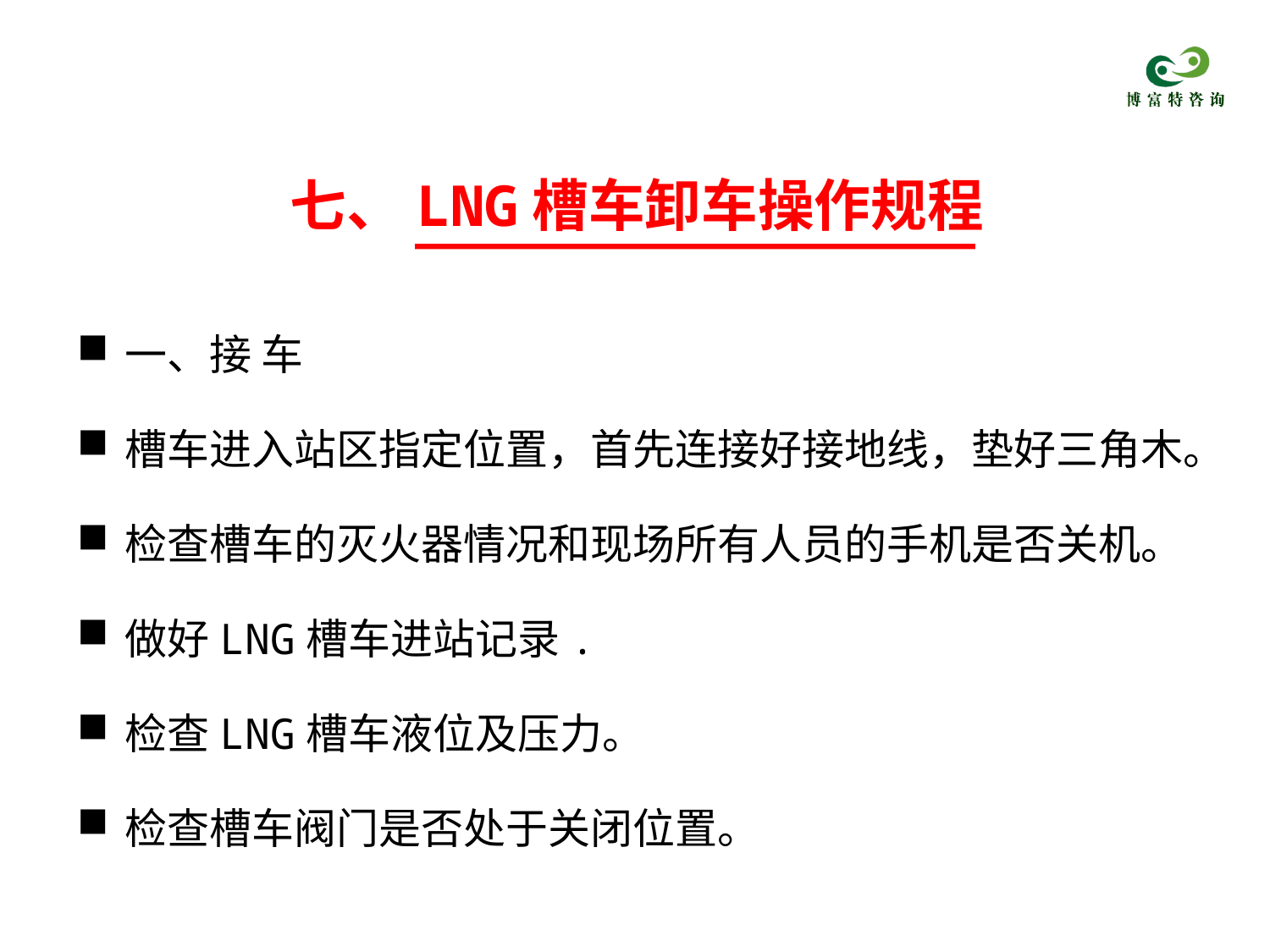

# 七、LNG槽车卸车操作规程

一、接 车
槽车进入站区指定位置，首先连接好接地线，垫好三角木。
检查槽车的灭火器情况和现场所有人员的手机是否关机。
做好LNG槽车进站记录.
检查LNG槽车液位及压力。
检查槽车阀门是否处于关闭位置。